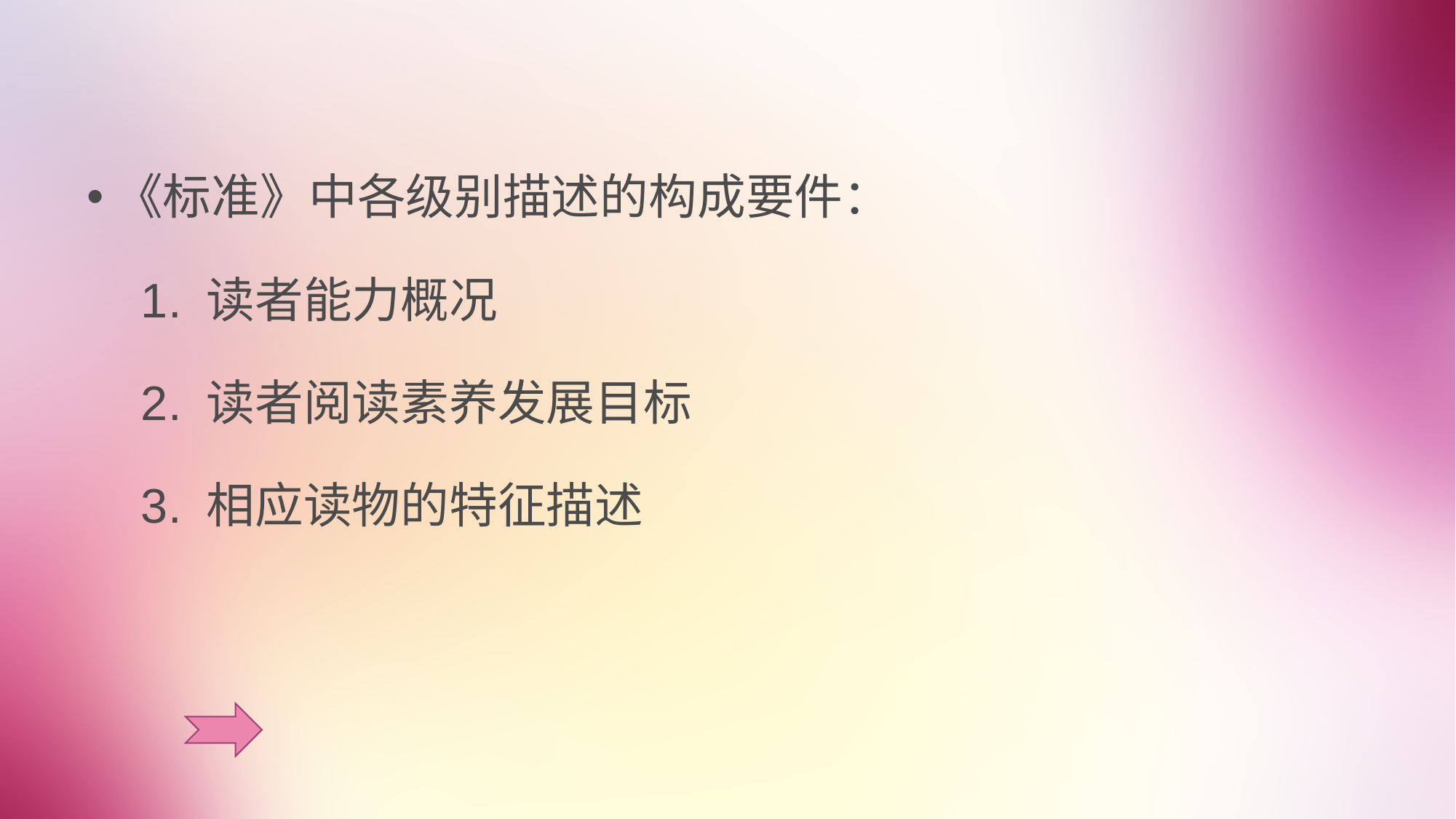

《标准》中各级别描述的构成要件：
    1. 读者能力概况
    2. 读者阅读素养发展目标
    3. 相应读物的特征描述